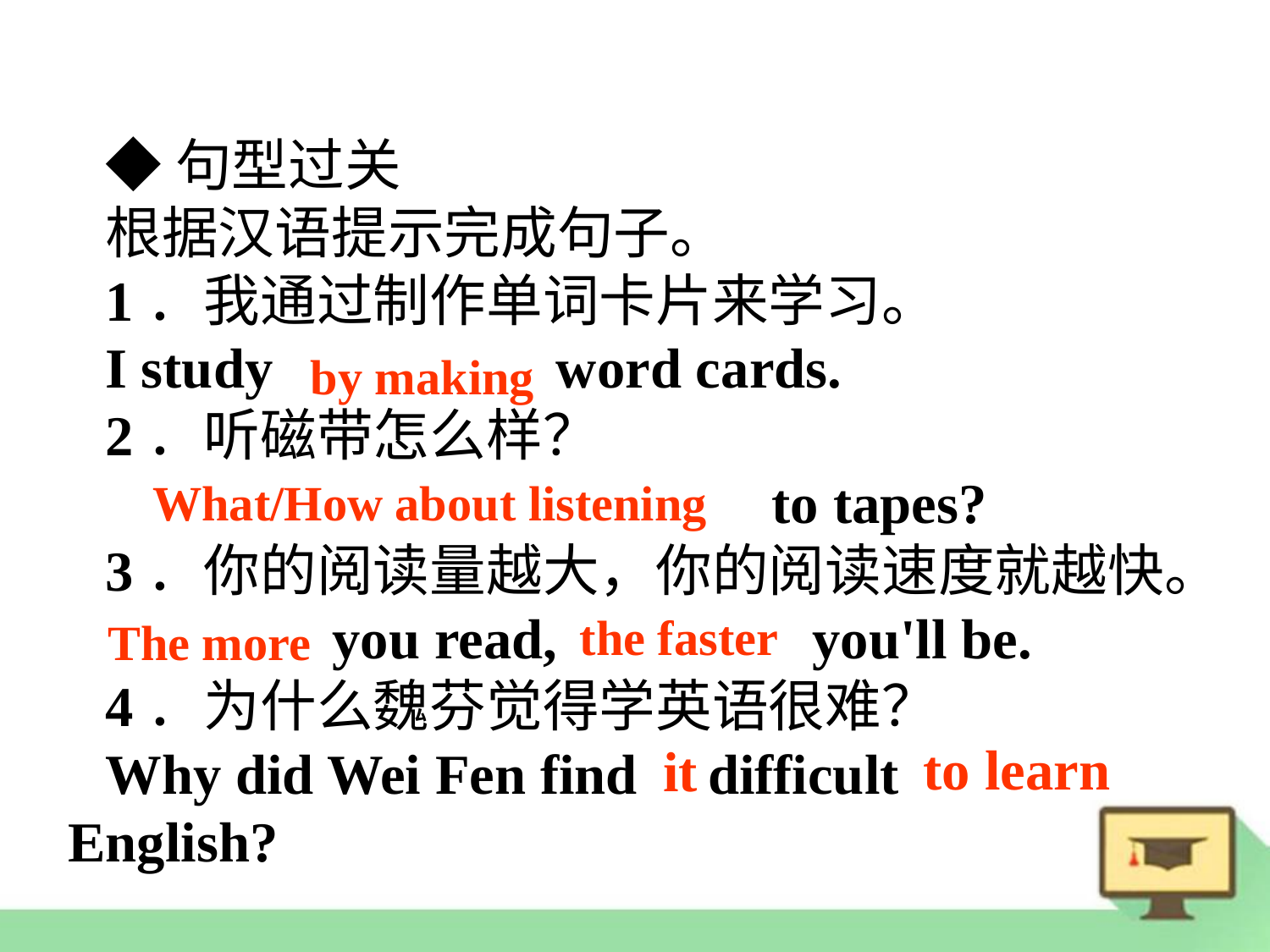

◆句型过关
根据汉语提示完成句子。
1．我通过制作单词卡片来学习。
I study                    word cards.
2．听磁带怎么样？
                                               to tapes?
3．你的阅读量越大，你的阅读速度就越快。
                you read,                  you'll be.
4．为什么魏芬觉得学英语很难？
Why did Wei Fen find     difficult                English?
by making
What/How about listening
the faster
The more
to learn
it